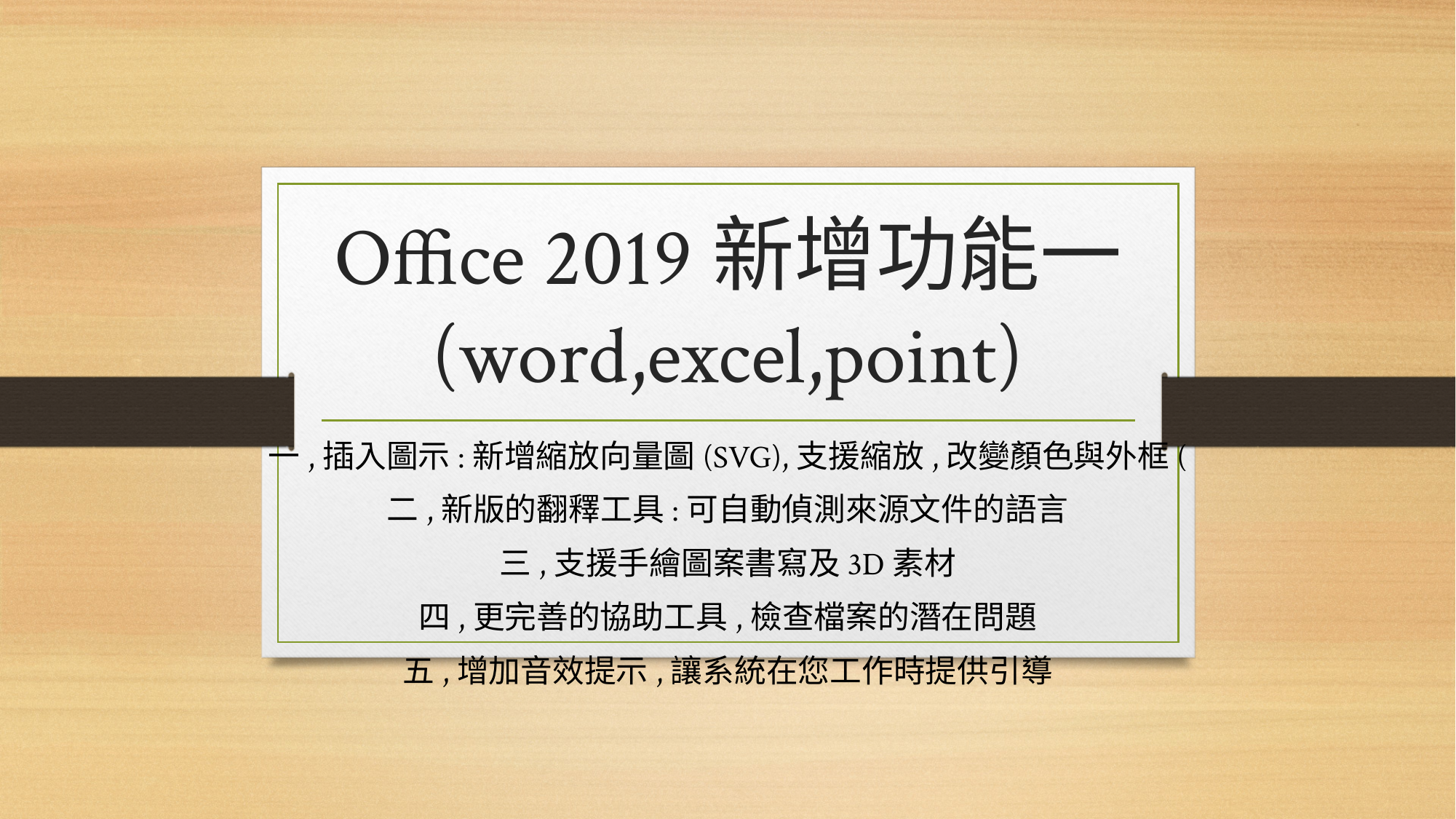

# Office 2019新增功能一 (word,excel,point)
一,插入圖示:新增縮放向量圖(SVG),支援縮放,改變顏色與外框(
二,新版的翻釋工具:可自動偵測來源文件的語言
三,支援手繪圖案書寫及3D素材
四,更完善的協助工具,檢查檔案的潛在問題
五,增加音效提示,讓系統在您工作時提供引導